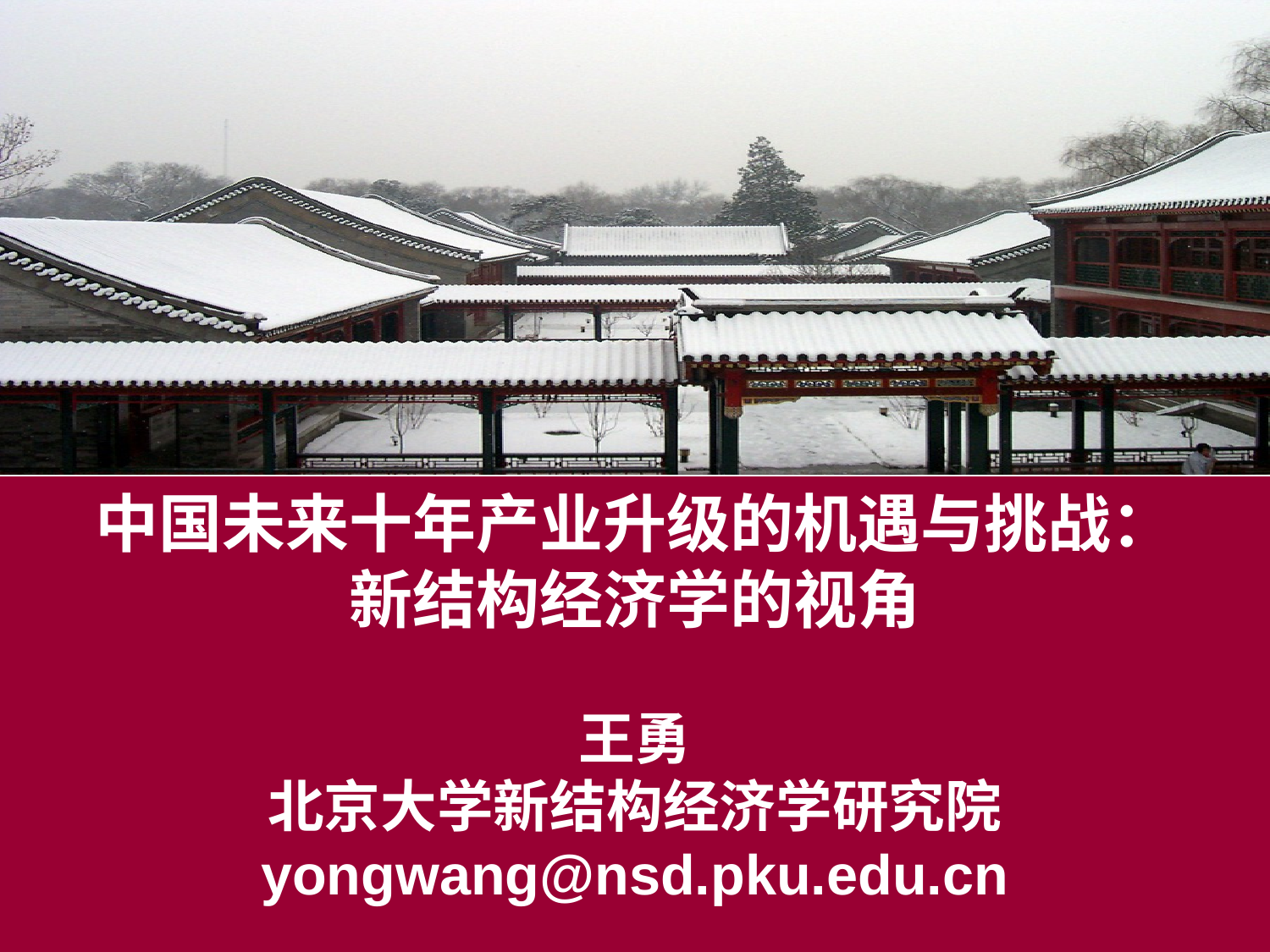

中国未来十年产业升级的机遇与挑战：
新结构经济学的视角

王勇
北京大学新结构经济学研究院
yongwang@nsd.pku.edu.cn